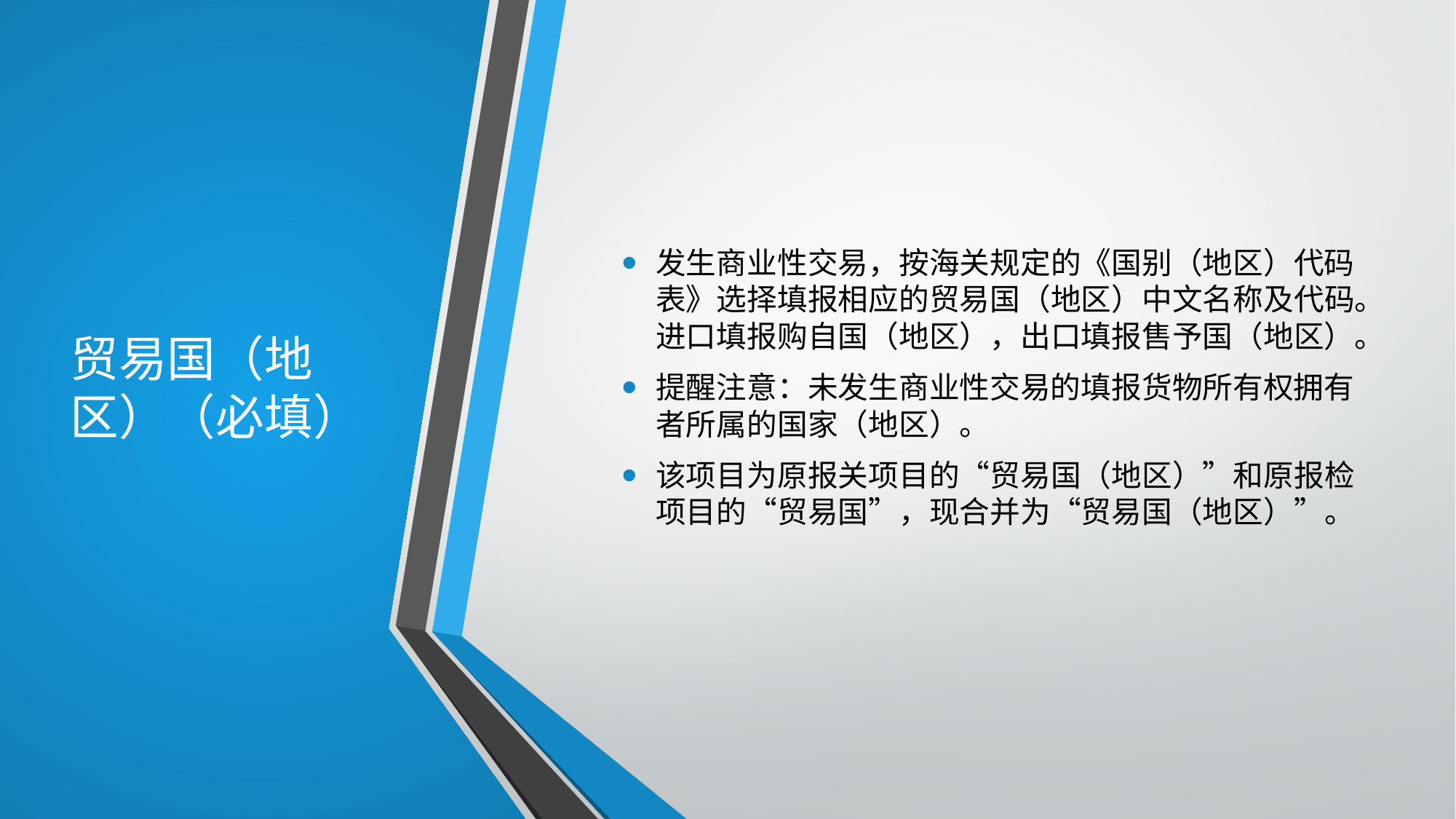

# 贸易国（地区）（必填）
发生商业性交易，按海关规定的《国别（地区）代码表》选择填报相应的贸易国（地区）中文名称及代码。进口填报购自国（地区），出口填报售予国（地区）。
提醒注意：未发生商业性交易的填报货物所有权拥有者所属的国家（地区）。
该项目为原报关项目的“贸易国（地区）”和原报检项目的“贸易国”，现合并为“贸易国（地区）”。